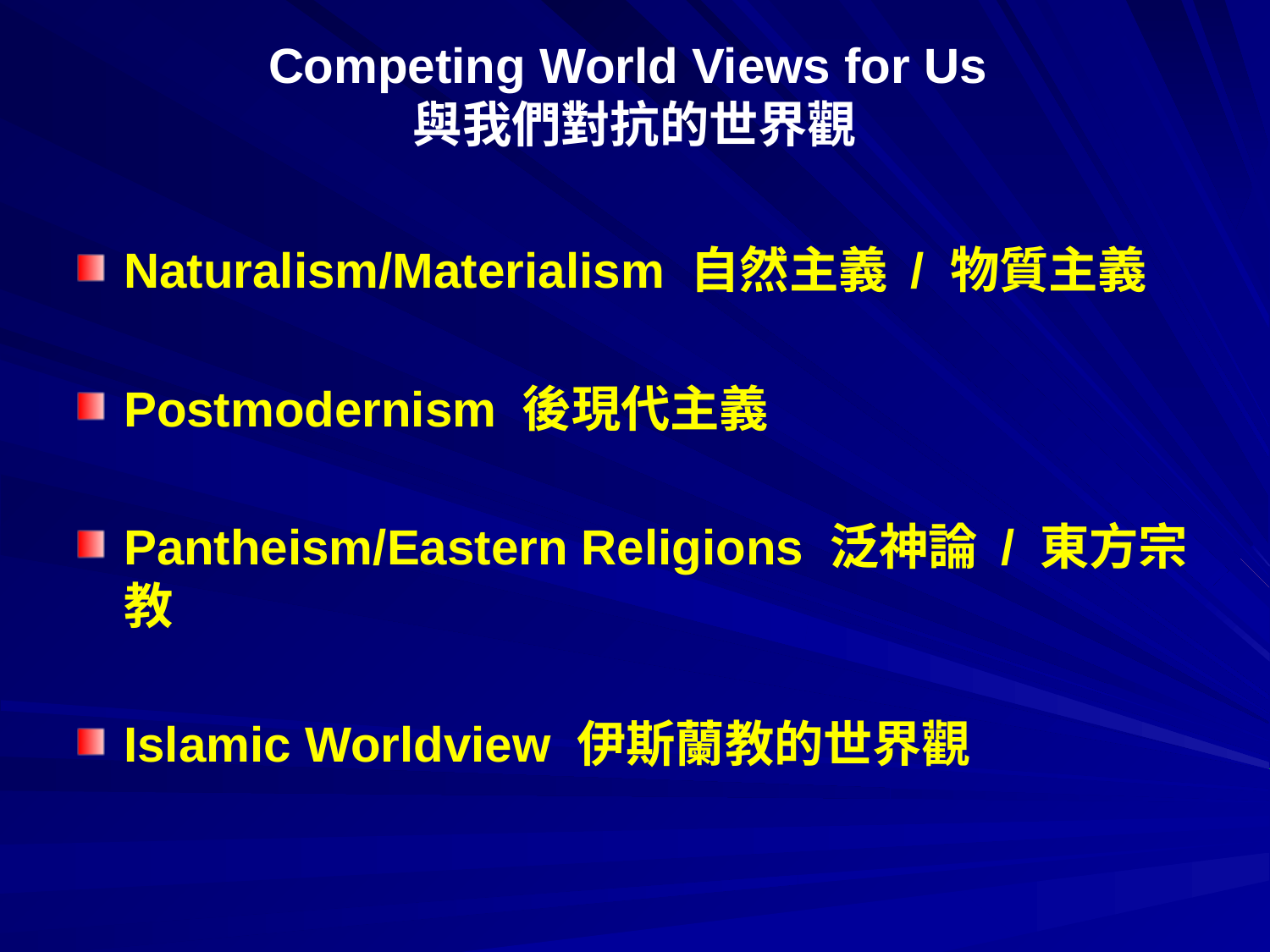

# Competing World Views for Us 與我們對抗的世界觀
Naturalism/Materialism 自然主義 / 物質主義

Postmodernism 後現代主義

Pantheism/Eastern Religions 泛神論 / 東方宗教

Islamic Worldview 伊斯蘭教的世界觀